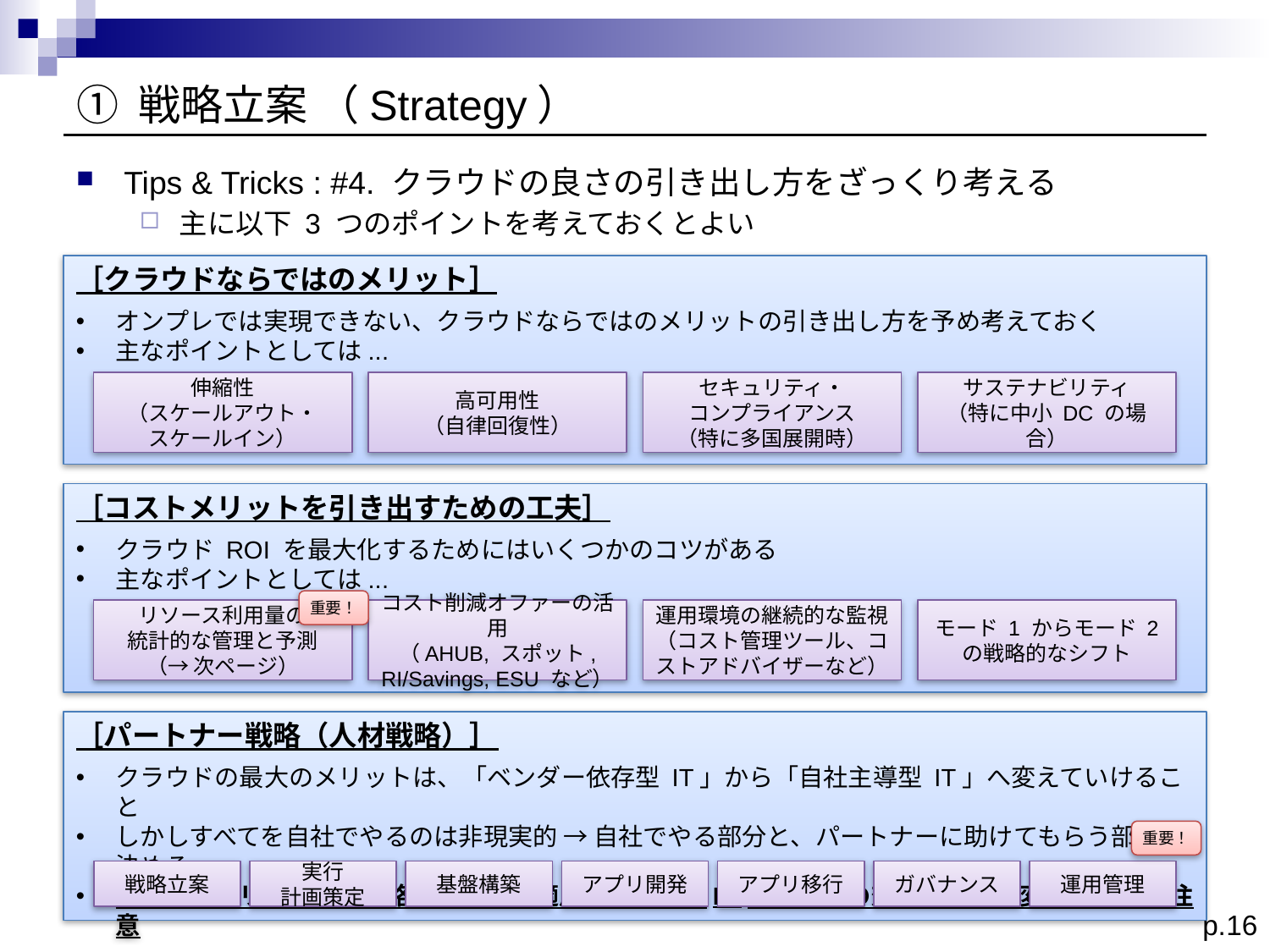

# ① 戦略立案 （Strategy）
Tips & Tricks : #4. クラウドの良さの引き出し方をざっくり考える
主に以下 3 つのポイントを考えておくとよい
［クラウドならではのメリット］

オンプレでは実現できない、クラウドならではのメリットの引き出し方を予め考えておく
主なポイントとしては...
［コストメリットを引き出すための工夫］

クラウド ROI を最大化するためにはいくつかのコツがある
主なポイントとしては...
［パートナー戦略（人材戦略）］

クラウドの最大のメリットは、「ベンダー依存型 IT」から「自社主導型 IT」へ変えていけること
しかしすべてを自社でやるのは非現実的 → 自社でやる部分と、パートナーに助けてもらう部分を決める
貴重な自社リソースを戦略的にどこに適用するかで、IT そのものの効果が大きく変わることに注意
伸縮性
（スケールアウト・
スケールイン）
高可用性
（自律回復性）
セキュリティ・
コンプライアンス
（特に多国展開時）
サステナビリティ
（特に中小 DC の場合）
重要！
リソース利用量の
統計的な管理と予測
（→ 次ページ）
コスト削減オファーの活用
（AHUB, スポット, RI/Savings, ESU など）
運用環境の継続的な監視
（コスト管理ツール、コストアドバイザーなど）
モード 1 からモード 2 の戦略的なシフト
重要！
戦略立案
実行
計画策定
基盤構築
アプリ開発
アプリ移行
ガバナンス
運用管理